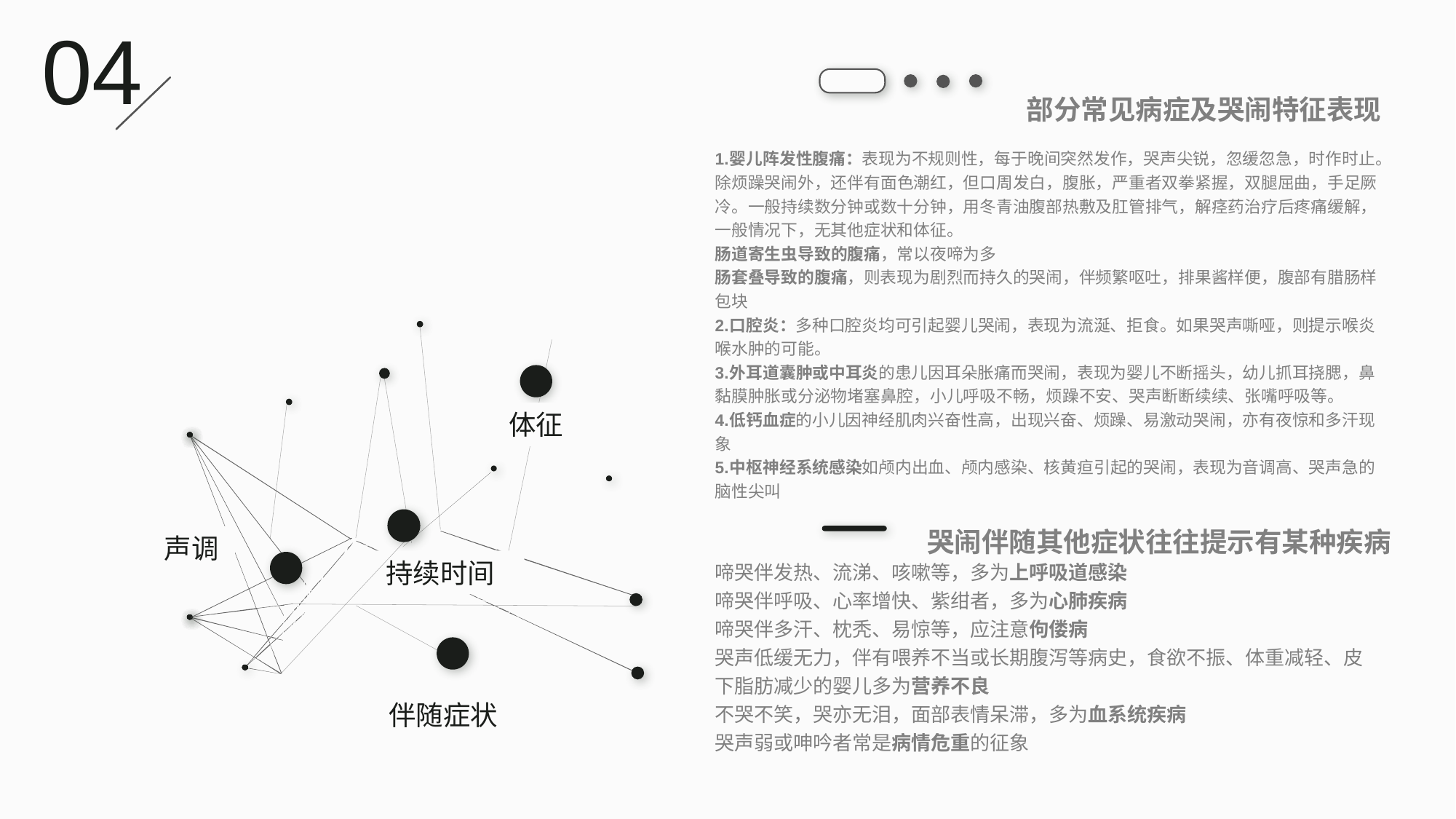

04

部分常见病症及哭闹特征表现
1.婴儿阵发性腹痛：表现为不规则性，每于晚间突然发作，哭声尖锐，忽缓忽急，时作时止。除烦躁哭闹外，还伴有面色潮红，但口周发白，腹胀，严重者双拳紧握，双腿屈曲，手足厥冷。一般持续数分钟或数十分钟，用冬青油腹部热敷及肛管排气，解痉药治疗后疼痛缓解，一般情况下，无其他症状和体征。
肠道寄生虫导致的腹痛，常以夜啼为多
肠套叠导致的腹痛，则表现为剧烈而持久的哭闹，伴频繁呕吐，排果酱样便，腹部有腊肠样包块
2.口腔炎：多种口腔炎均可引起婴儿哭闹，表现为流涎、拒食。如果哭声嘶哑，则提示喉炎喉水肿的可能。
3.外耳道囊肿或中耳炎的患儿因耳朵胀痛而哭闹，表现为婴儿不断摇头，幼儿抓耳挠腮，鼻黏膜肿胀或分泌物堵塞鼻腔，小儿呼吸不畅，烦躁不安、哭声断断续续、张嘴呼吸等。
4.低钙血症的小儿因神经肌肉兴奋性高，出现兴奋、烦躁、易激动哭闹，亦有夜惊和多汗现象
5.中枢神经系统感染如颅内出血、颅内感染、核黄疸引起的哭闹，表现为音调高、哭声急的脑性尖叫

体征

哭闹伴随其他症状往往提示有某种疾病
啼哭伴发热、流涕、咳嗽等，多为上呼吸道感染
啼哭伴呼吸、心率增快、紫绀者，多为心肺疾病
啼哭伴多汗、枕秃、易惊等，应注意佝偻病
哭声低缓无力，伴有喂养不当或长期腹泻等病史，食欲不振、体重减轻、皮下脂肪减少的婴儿多为营养不良
不哭不笑，哭亦无泪，面部表情呆滞，多为血系统疾病
哭声弱或呻吟者常是病情危重的征象

            声调

持续时间

伴随症状